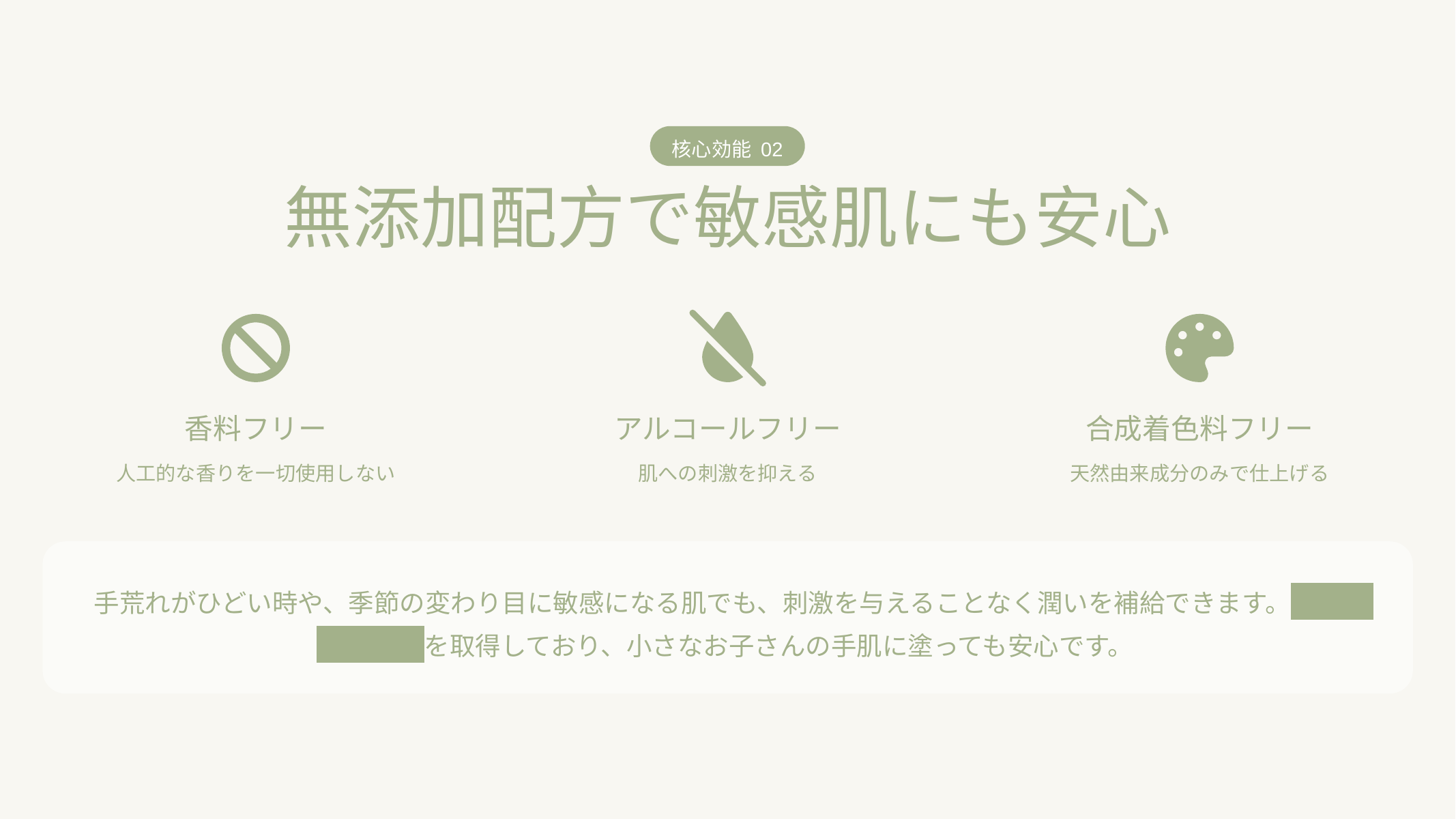

核心効能 02

無添加配方で敏感肌にも安心

香料フリー
アルコールフリー
合成着色料フリー
人工的な香りを一切使用しない
肌への刺激を抑える
天然由来成分のみで仕上げる

 手荒れがひどい時や、季節の変わり目に敏感になる肌でも、刺激を与えることなく潤いを補給できます。 医薬部外品認証 を取得しており、小さなお子さんの手肌に塗っても安心です。